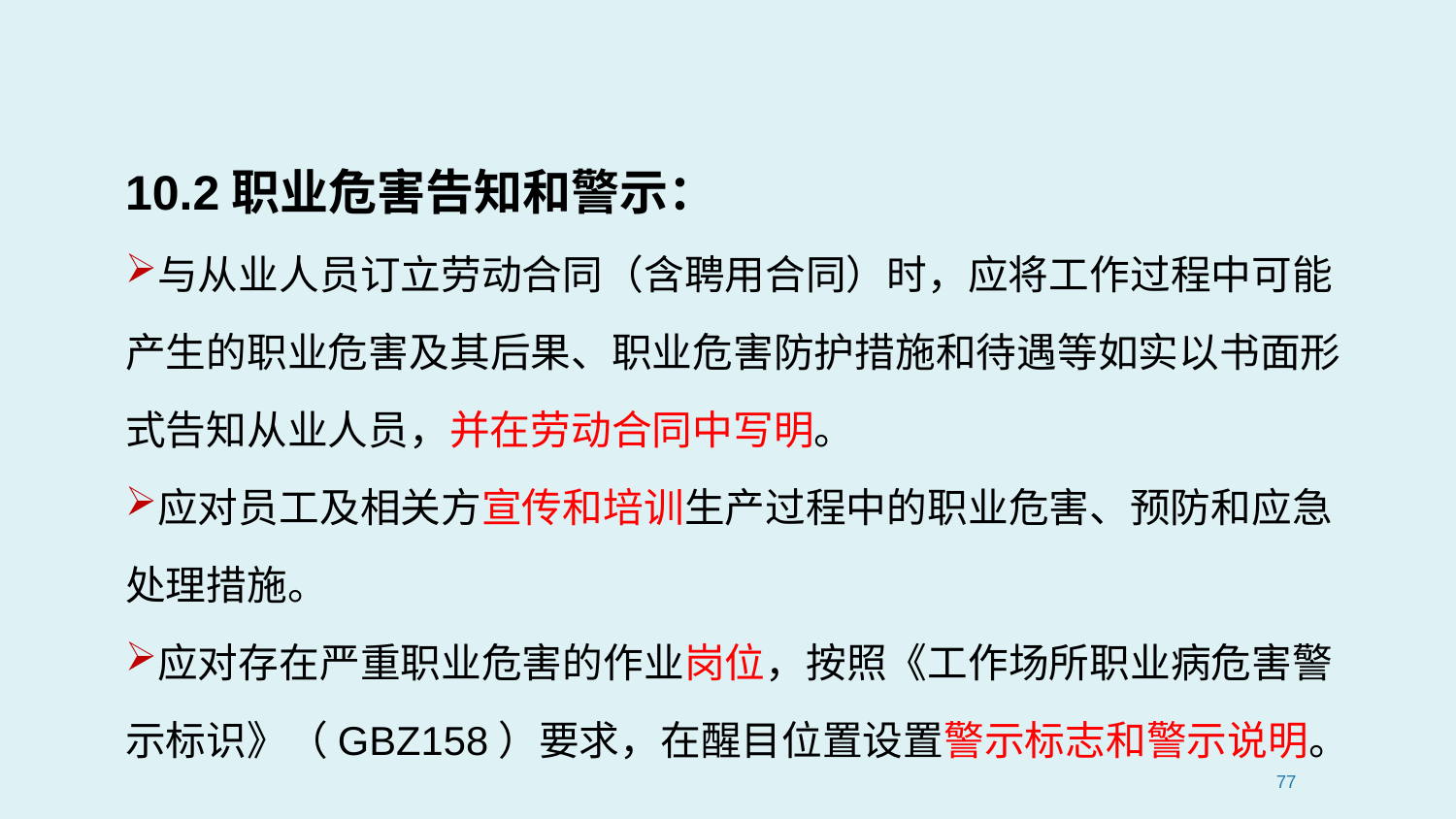

10.2职业危害告知和警示：
与从业人员订立劳动合同（含聘用合同）时，应将工作过程中可能产生的职业危害及其后果、职业危害防护措施和待遇等如实以书面形式告知从业人员，并在劳动合同中写明。
应对员工及相关方宣传和培训生产过程中的职业危害、预防和应急处理措施。
应对存在严重职业危害的作业岗位，按照《工作场所职业病危害警示标识》（GBZ158）要求，在醒目位置设置警示标志和警示说明。
                                     77